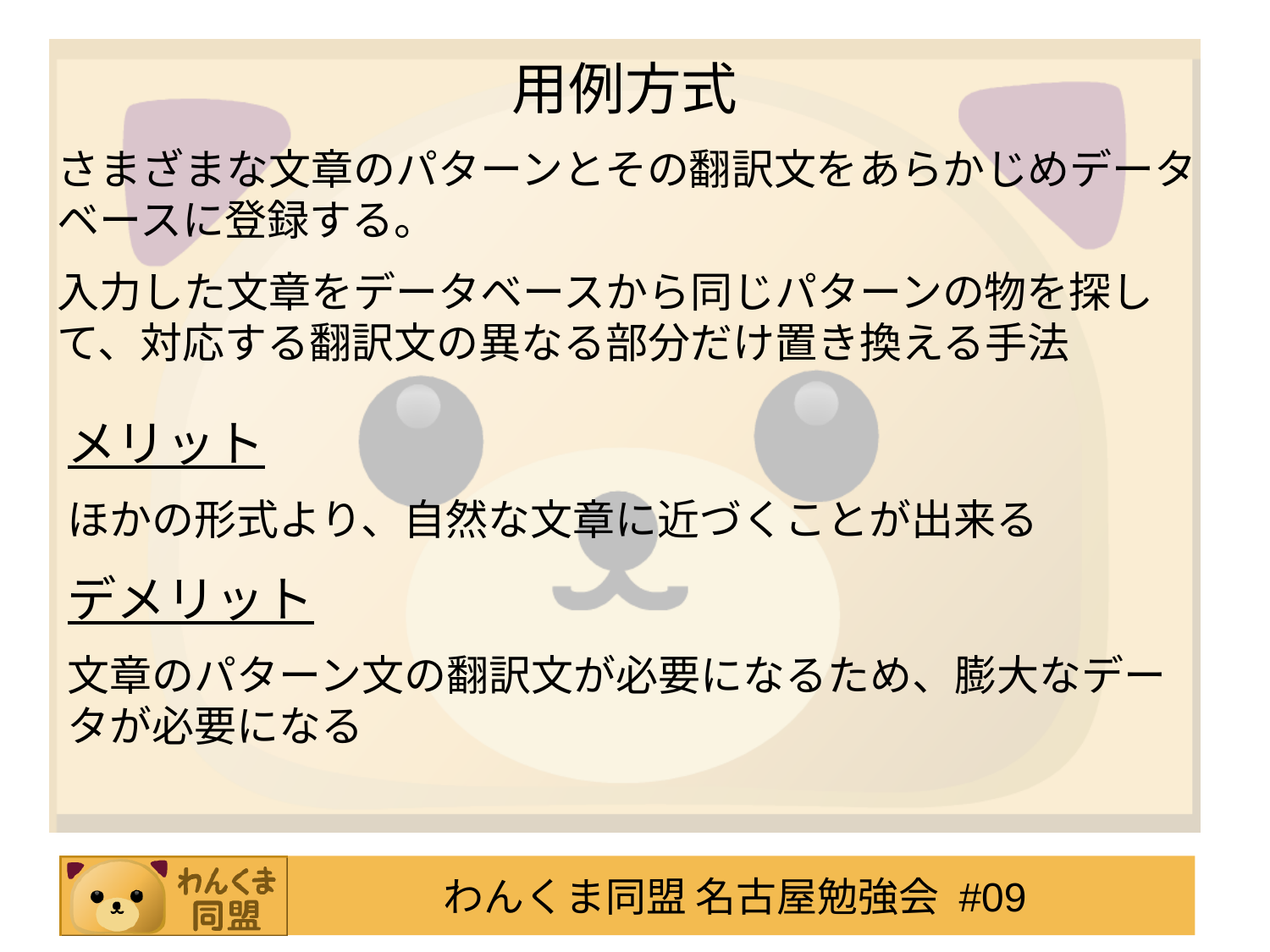

用例方式
さまざまな文章のパターンとその翻訳文をあらかじめデータベースに登録する。
入力した文章をデータベースから同じパターンの物を探して、対応する翻訳文の異なる部分だけ置き換える手法
メリット
ほかの形式より、自然な文章に近づくことが出来る
デメリット
文章のパターン文の翻訳文が必要になるため、膨大なデータが必要になる